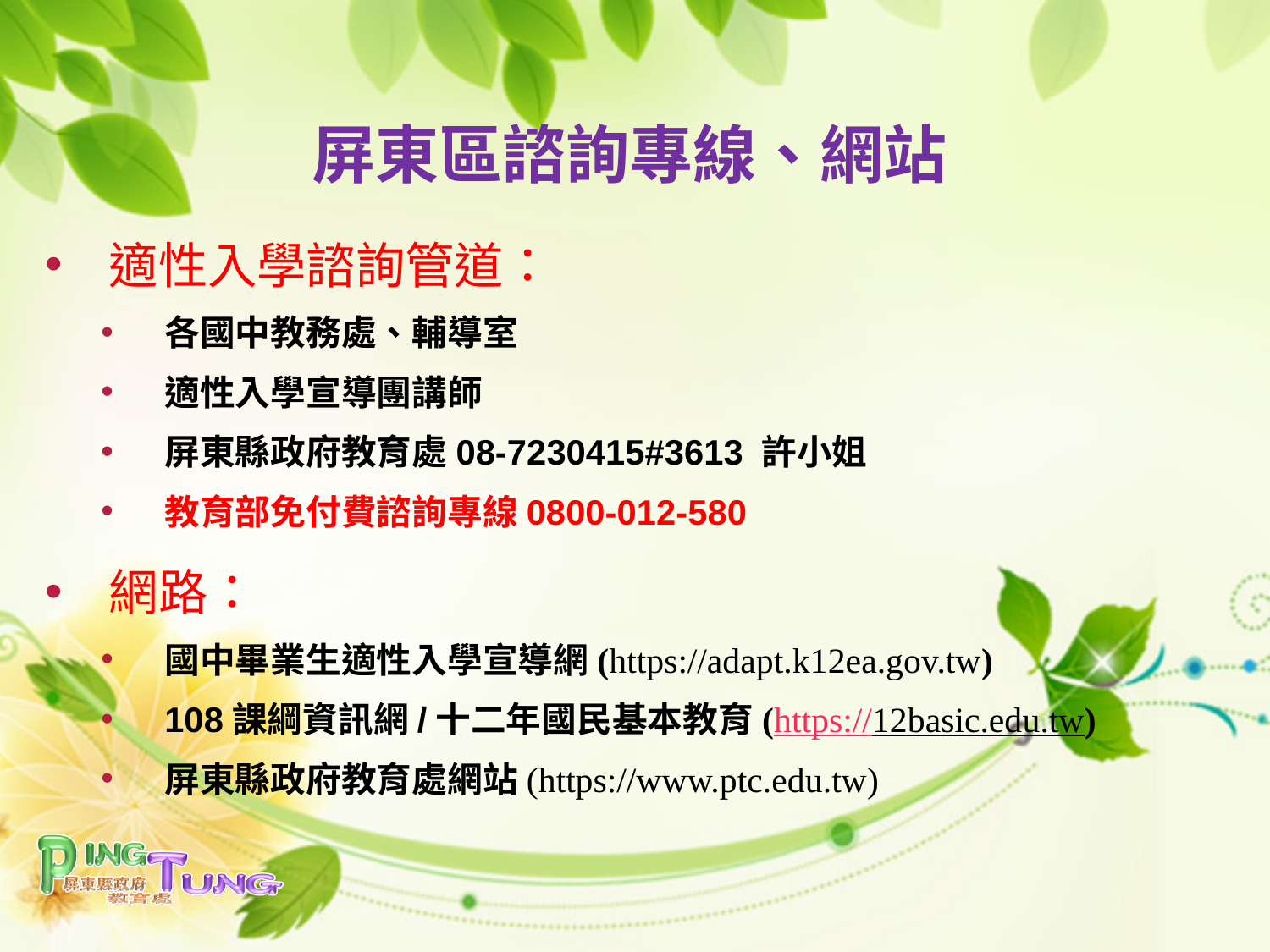

屏東區諮詢專線、網站
適性入學諮詢管道：
各國中教務處、輔導室
適性入學宣導團講師
屏東縣政府教育處08-7230415#3613 許小姐
教育部免付費諮詢專線0800-012-580
網路：
國中畢業生適性入學宣導網(https://adapt.k12ea.gov.tw)
108課綱資訊網/十二年國民基本教育(https://12basic.edu.tw)
屏東縣政府教育處網站(https://www.ptc.edu.tw)